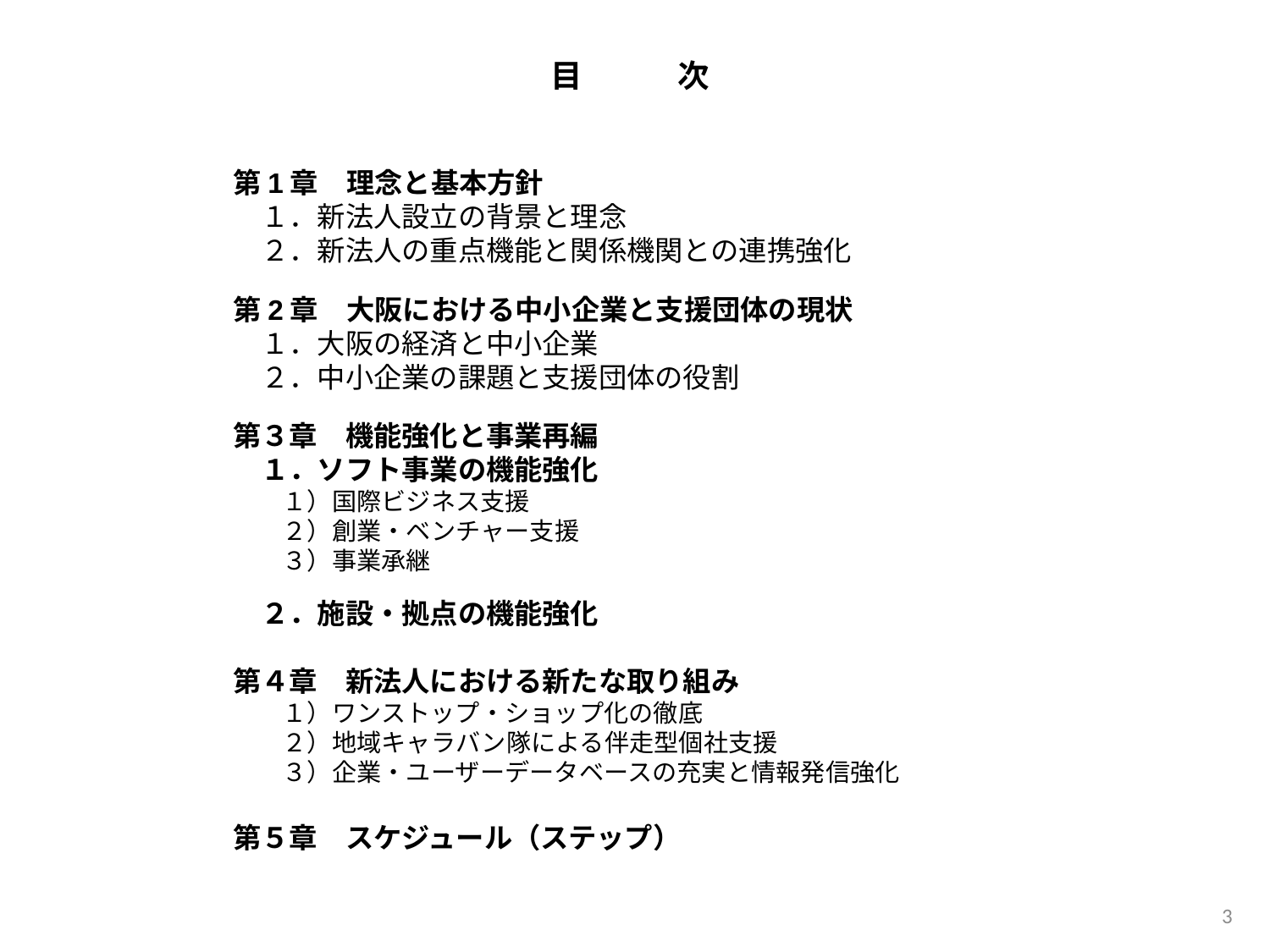

目　　　次
第1章　理念と基本方針
　１．新法人設立の背景と理念
　２．新法人の重点機能と関係機関との連携強化

第2章　大阪における中小企業と支援団体の現状
　１．大阪の経済と中小企業
　２．中小企業の課題と支援団体の役割

第３章　機能強化と事業再編
　１．ソフト事業の機能強化
　　１）国際ビジネス支援
　　２）創業・ベンチャー支援
　　３）事業承継

　２．施設・拠点の機能強化

第４章　新法人における新たな取り組み
　　１）ワンストップ・ショップ化の徹底
　　２）地域キャラバン隊による伴走型個社支援
　　３）企業・ユーザーデータベースの充実と情報発信強化

第５章　スケジュール（ステップ）
3